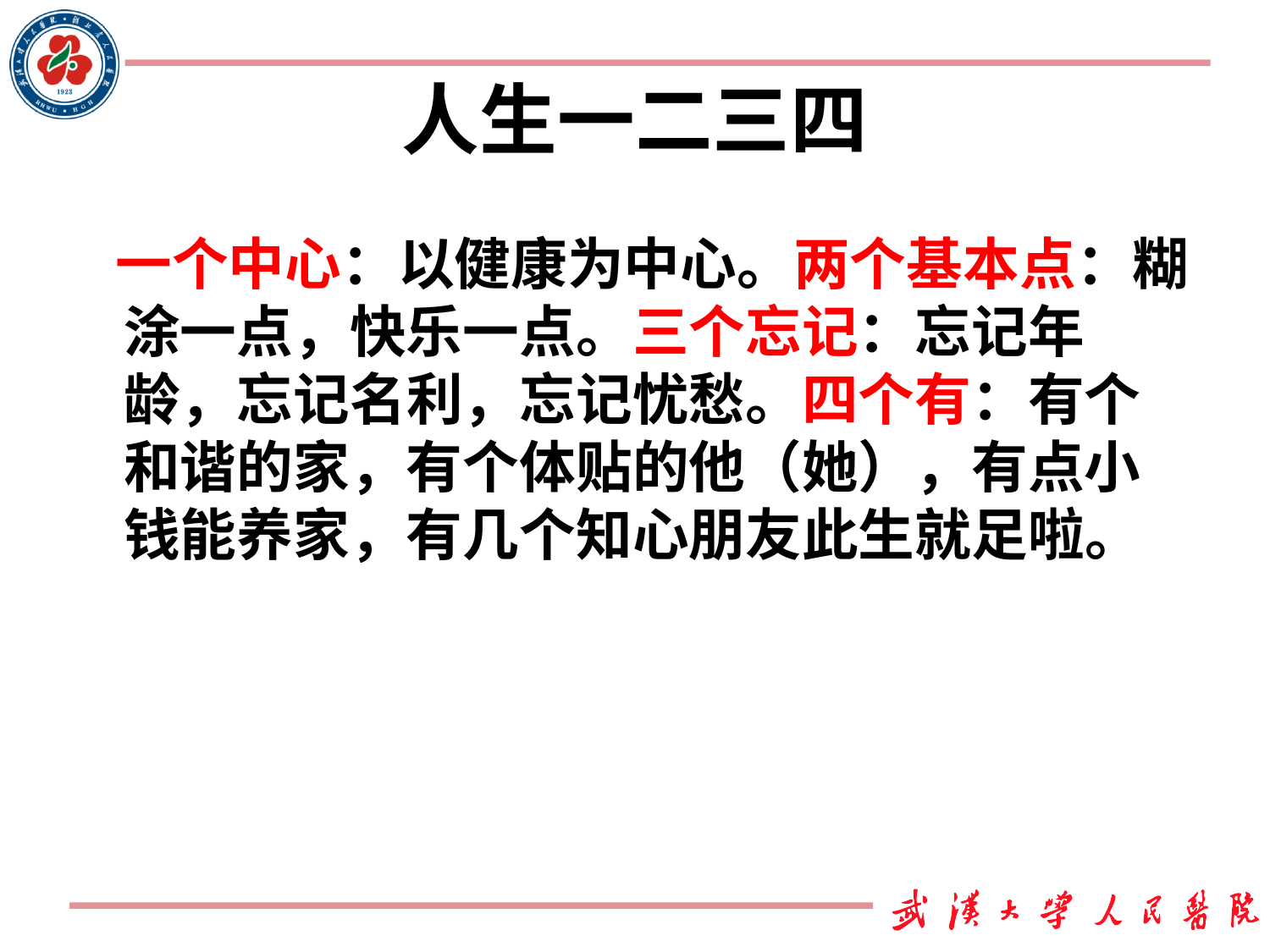

# 人生一二三四
  一个中心：以健康为中心。两个基本点：糊涂一点，快乐一点。三个忘记：忘记年龄，忘记名利，忘记忧愁。四个有：有个和谐的家，有个体贴的他（她），有点小钱能养家，有几个知心朋友此生就足啦。